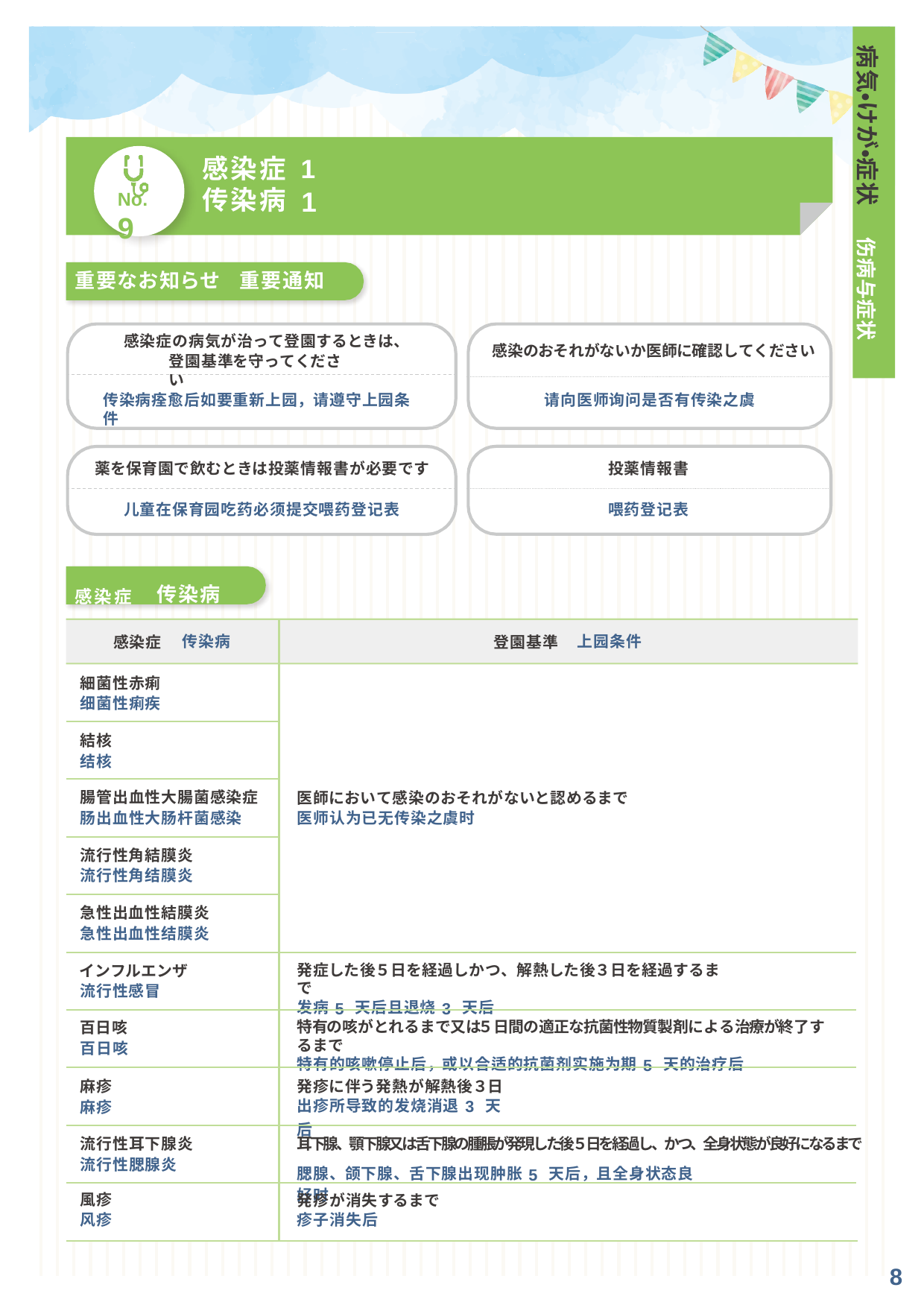

病気・けが・症状	伤病与症状

感染症 1
传染病 1

No.9
重要なお知らせ
重要通知
感染症の病気が治って登園するときは、
感染のおそれがないか医師に確認してください
登園基準を守ってください

传染病痊愈后如要重新上园，请遵守上园条件
请向医师询问是否有传染之虞

薬を保育園で飲むときは投薬情報書が必要です
投薬情報書
儿童在保育园吃药必须提交喂药登记表
喂药登记表
感染症	传染病
传染病
上园条件
感染症
登園基準
細菌性赤痢
细菌性痢疾
結核
结核
腸管出血性大腸菌感染症
肠出血性大肠杆菌感染
医師において感染のおそれがないと認めるまで
医师认为已无传染之虞时
流行性角結膜炎
流行性角结膜炎
急性出血性結膜炎
急性出血性结膜炎
インフルエンザ
流行性感冒
発症した後５日を経過しかつ、解熱した後３日を経過するまで
发病5 天后且退烧3 天后
百日咳
百日咳
特有の咳がとれるまで又は５日間の適正な抗菌性物質製剤による治療が終了するまで
特有的咳嗽停止后，或以合适的抗菌剂实施为期5 天的治疗后
麻疹
麻疹
発疹に伴う発熱が解熱後３日
出疹所导致的发烧消退3 天后
流行性耳下腺炎
流行性腮腺炎
耳下腺、顎下腺又は舌下腺の腫脹が発現した後５日を経過し、かつ、全身状態が良好になるまで
腮腺、颌下腺、舌下腺出现肿胀5 天后，且全身状态良好时
風疹
风疹
発疹が消失するまで
疹子消失后

8